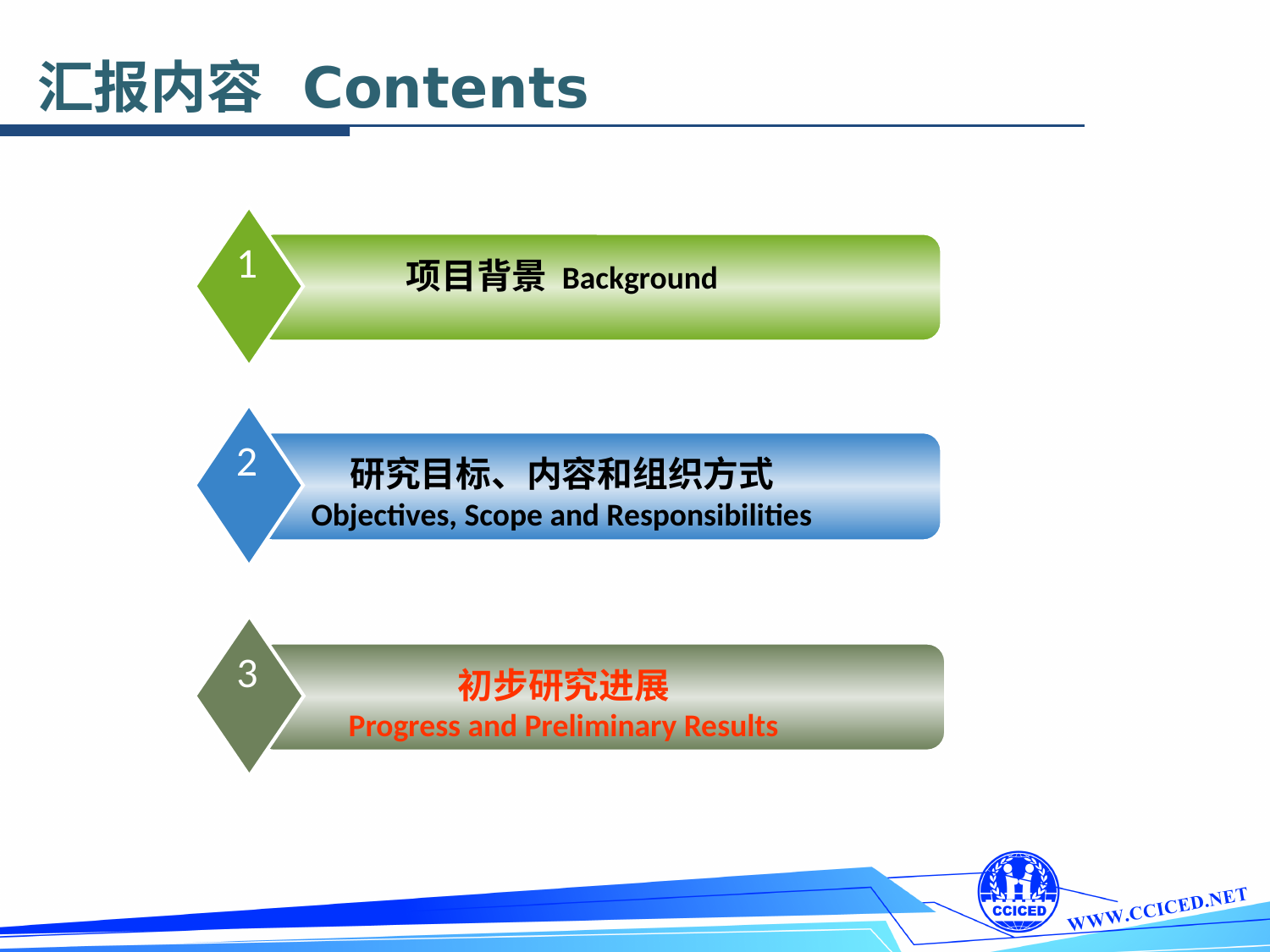

汇报内容  Contents

1

项目背景 Background

2

研究目标、内容和组织方式
Objectives, Scope and Responsibilities

3

初步研究进展
Progress and Preliminary Results